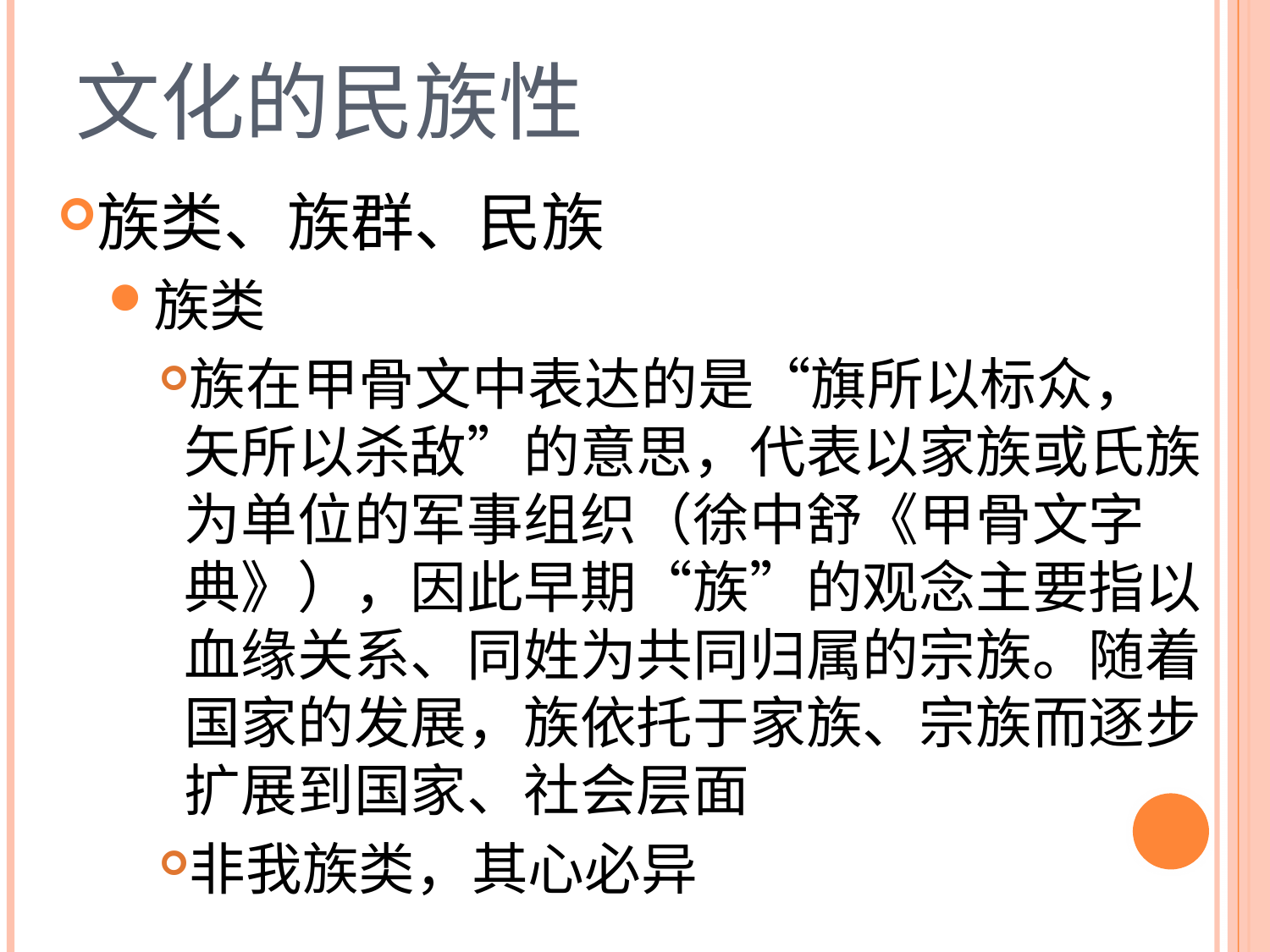

# 文化的民族性
族类、族群、民族
族类
族在甲骨文中表达的是“旗所以标众，矢所以杀敌”的意思，代表以家族或氏族为单位的军事组织（徐中舒《甲骨文字典》），因此早期“族”的观念主要指以血缘关系、同姓为共同归属的宗族。随着国家的发展，族依托于家族、宗族而逐步扩展到国家、社会层面
非我族类，其心必异